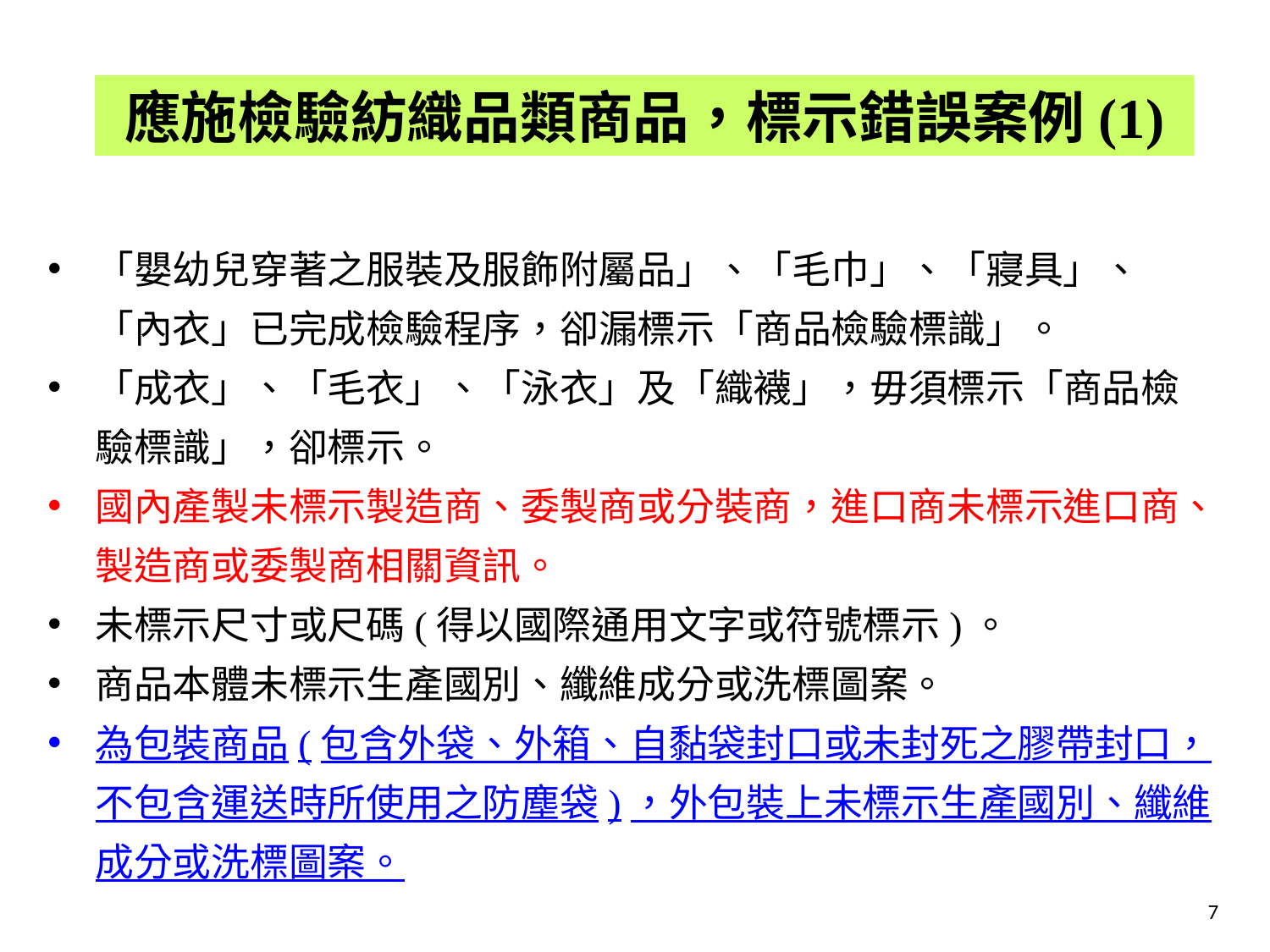

應施檢驗紡織品類商品，標示錯誤案例(1)
「嬰幼兒穿著之服裝及服飾附屬品」、「毛巾」、「寢具」、「內衣」已完成檢驗程序，卻漏標示「商品檢驗標識」。
「成衣」、「毛衣」、「泳衣」及「織襪」，毋須標示「商品檢驗標識」，卻標示。
國內產製未標示製造商、委製商或分裝商，進口商未標示進口商、製造商或委製商相關資訊。
未標示尺寸或尺碼(得以國際通用文字或符號標示)。
商品本體未標示生產國別、纖維成分或洗標圖案。
為包裝商品(包含外袋、外箱、自黏袋封口或未封死之膠帶封口，不包含運送時所使用之防塵袋)，外包裝上未標示生產國別、纖維成分或洗標圖案。
7